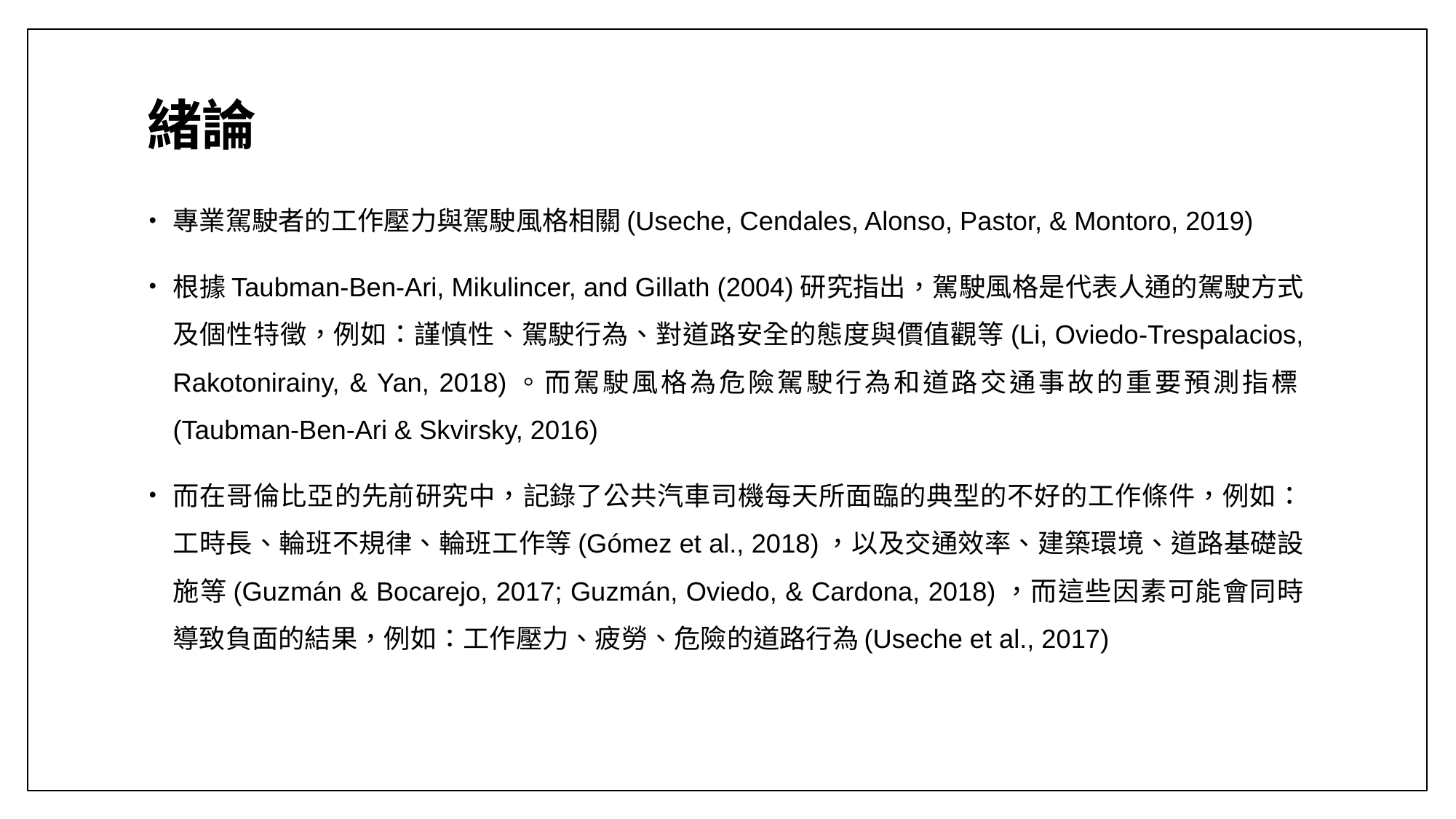

# 緒論
專業駕駛者的工作壓力與駕駛風格相關(Useche, Cendales, Alonso, Pastor, & Montoro, 2019)
根據Taubman-Ben-Ari, Mikulincer, and Gillath (2004)研究指出，駕駛風格是代表人通的駕駛方式及個性特徵，例如：謹慎性、駕駛行為、對道路安全的態度與價值觀等(Li, Oviedo-Trespalacios, Rakotonirainy, & Yan, 2018)。而駕駛風格為危險駕駛行為和道路交通事故的重要預測指標(Taubman-Ben-Ari & Skvirsky, 2016)
而在哥倫比亞的先前研究中，記錄了公共汽車司機每天所面臨的典型的不好的工作條件，例如：工時長、輪班不規律、輪班工作等(Gómez et al., 2018)，以及交通效率、建築環境、道路基礎設施等(Guzmán & Bocarejo, 2017; Guzmán, Oviedo, & Cardona, 2018)，而這些因素可能會同時導致負面的結果，例如：工作壓力、疲勞、危險的道路行為(Useche et al., 2017)